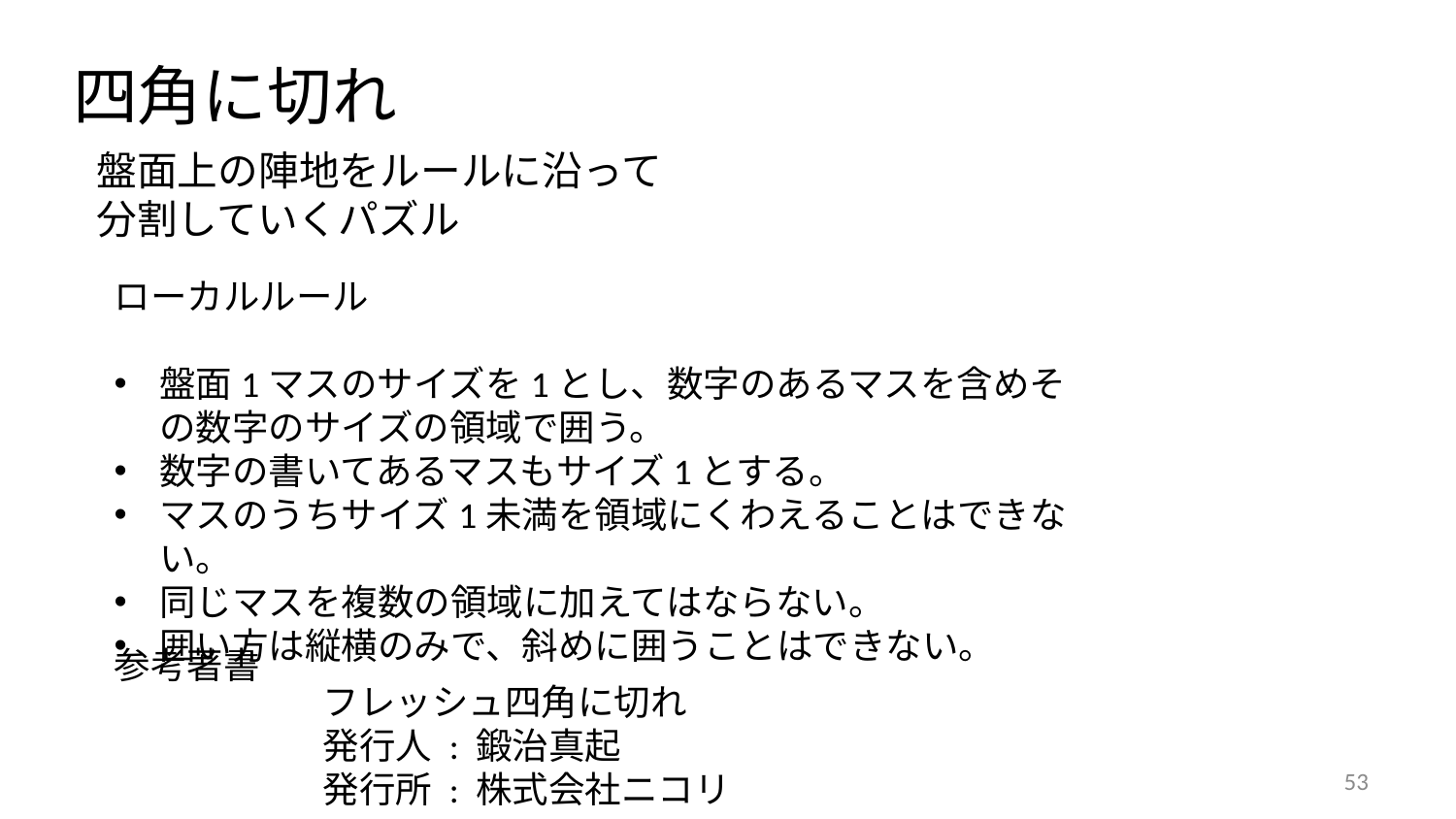

四角に切れ
盤面上の陣地をルールに沿って
分割していくパズル
ローカルルール

盤面1マスのサイズを1とし、数字のあるマスを含めその数字のサイズの領域で囲う。
数字の書いてあるマスもサイズ1とする。
マスのうちサイズ1未満を領域にくわえることはできない。
同じマスを複数の領域に加えてはならない。
囲い方は縦横のみで、斜めに囲うことはできない。
参考著書
フレッシュ四角に切れ
発行人 : 鍛治真起
発行所 : 株式会社ニコリ
53